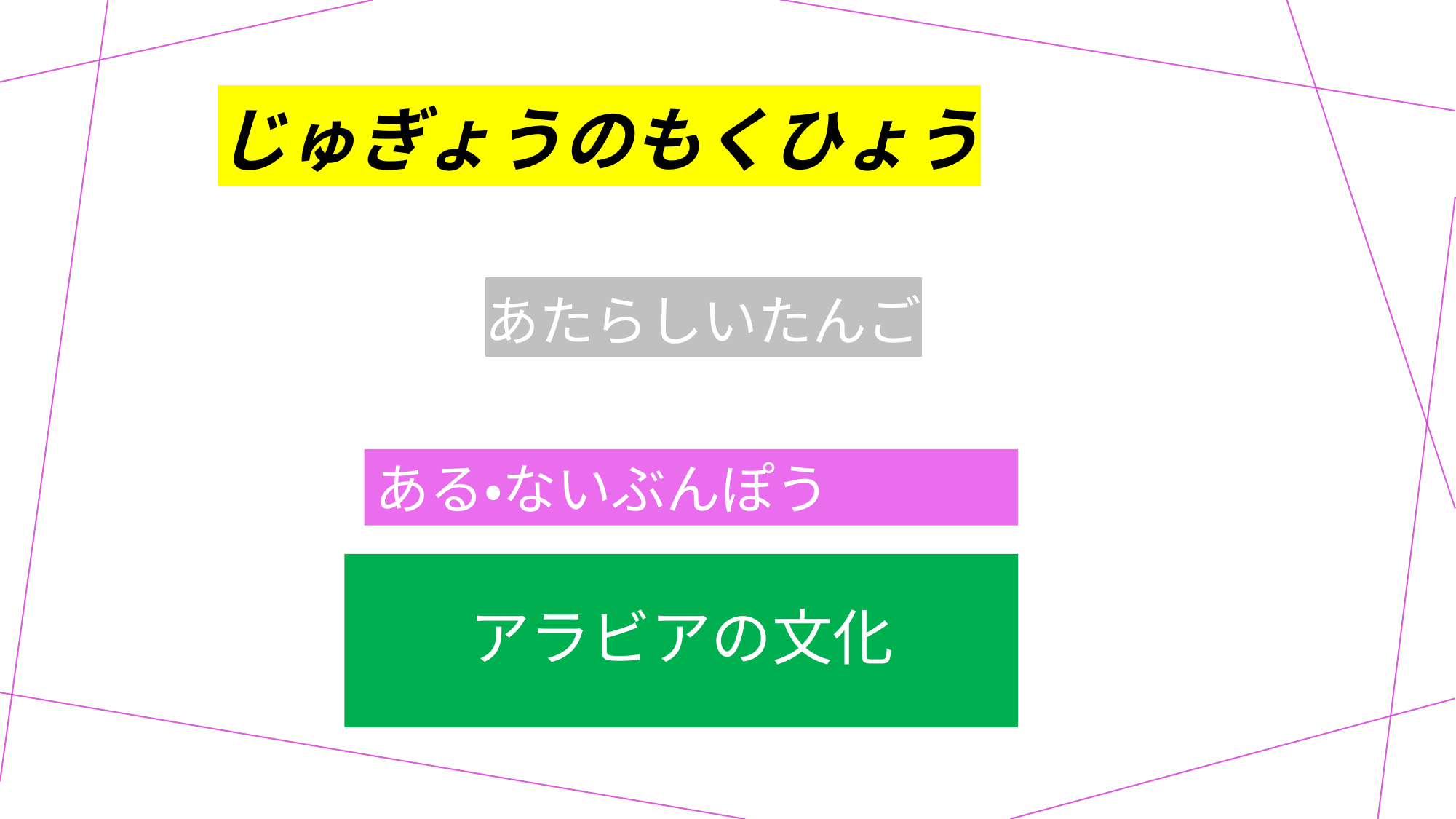

# じゅぎょうのもくひょう
あたらしいたんご
ある・ないぶんぽう
アラビアの文化